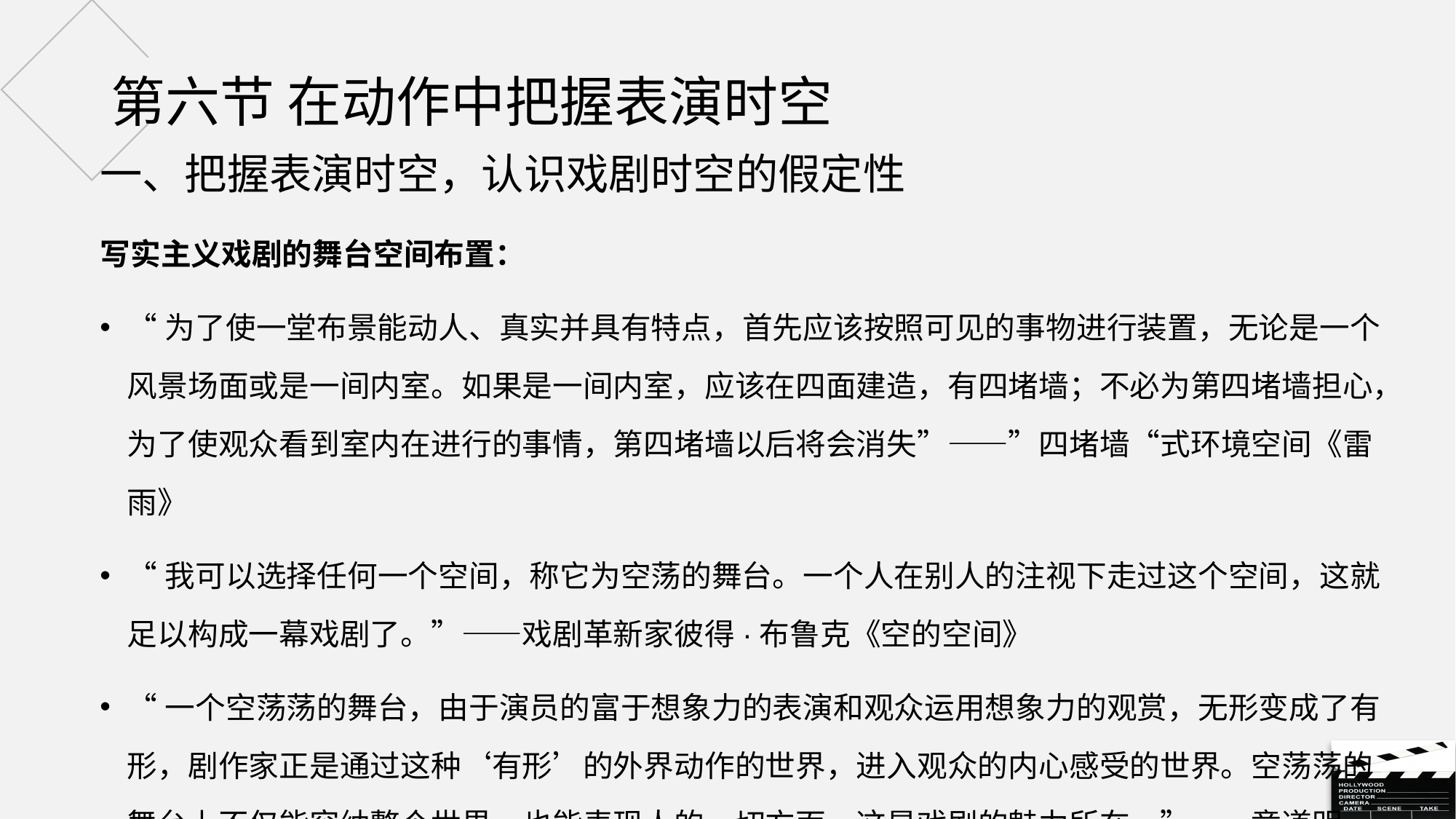

# 第六节 在动作中把握表演时空
一、把握表演时空，认识戏剧时空的假定性
写实主义戏剧的舞台空间布置：
“为了使一堂布景能动人、真实并具有特点，首先应该按照可见的事物进行装置，无论是一个风景场面或是一间内室。如果是一间内室，应该在四面建造，有四堵墙；不必为第四堵墙担心，为了使观众看到室内在进行的事情，第四堵墙以后将会消失”——”四堵墙“式环境空间《雷雨》
“我可以选择任何一个空间，称它为空荡的舞台。一个人在别人的注视下走过这个空间，这就足以构成一幕戏剧了。”——戏剧革新家彼得·布鲁克《空的空间》
“一个空荡荡的舞台，由于演员的富于想象力的表演和观众运用想象力的观赏，无形变成了有形，剧作家正是通过这种‘有形’的外界动作的世界，进入观众的内心感受的世界。空荡荡的舞台上不仅能容纳整个世界，也能表现人的一切方面。这是戏剧的魅力所在。”——童道明